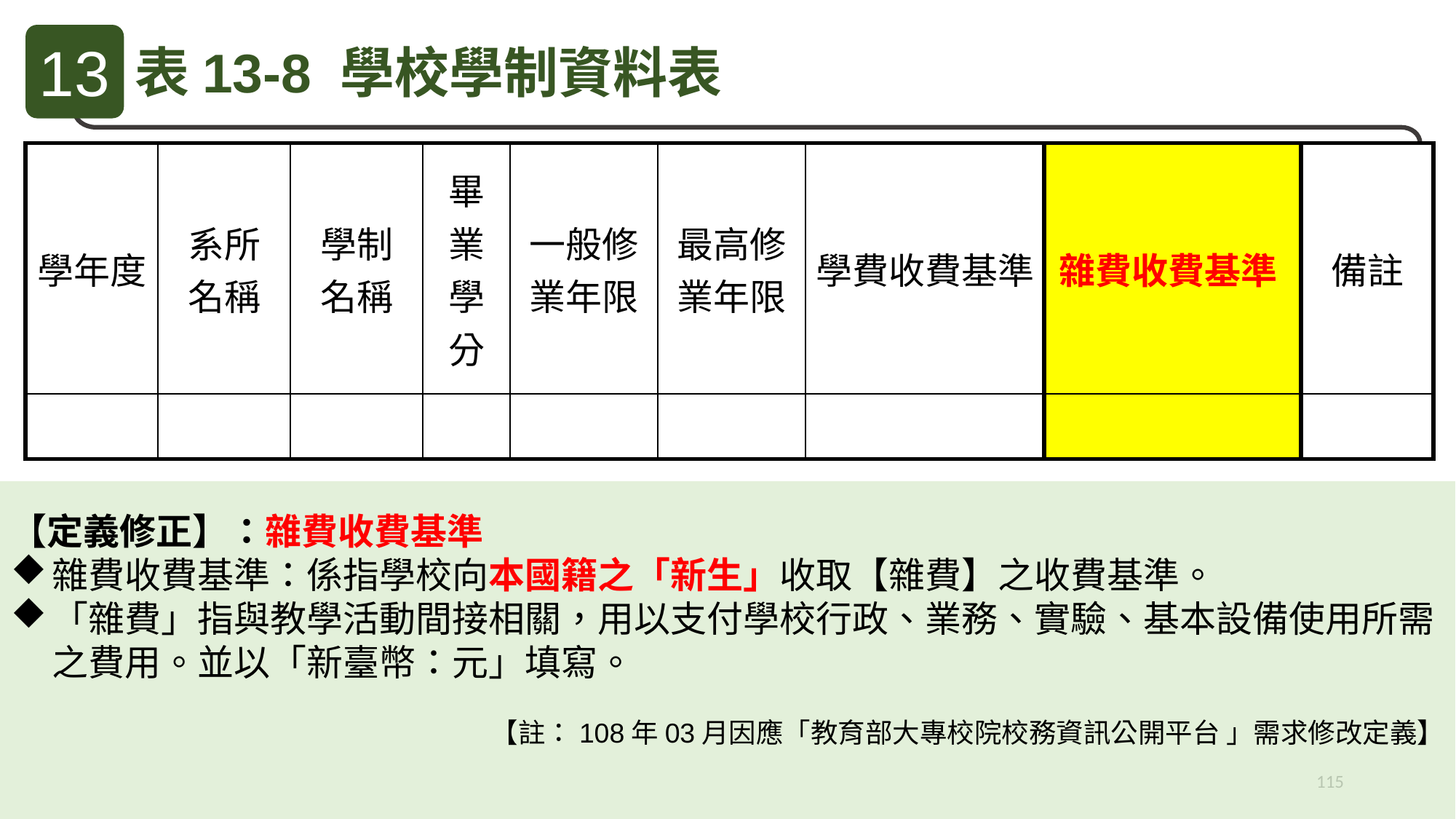

13
表13-8 學校學制資料表

| 學年度 | 系所 名稱 | 學制 名稱 | 畢業 學分 | 一般修 業年限 | 最高修 業年限 | 學費收費基準 | 雜費收費基準 | 備註 |
| --- | --- | --- | --- | --- | --- | --- | --- | --- |
|  |  |  |  |  |  |  |  |  |
【定義修正】：雜費收費基準
雜費收費基準：係指學校向本國籍之「新生」收取【雜費】之收費基準。
「雜費」指與教學活動間接相關，用以支付學校行政、業務、實驗、基本設備使用所需之費用。並以「新臺幣：元」填寫。

【註：108年03月因應「教育部大專校院校務資訊公開平台 」需求修改定義】

115